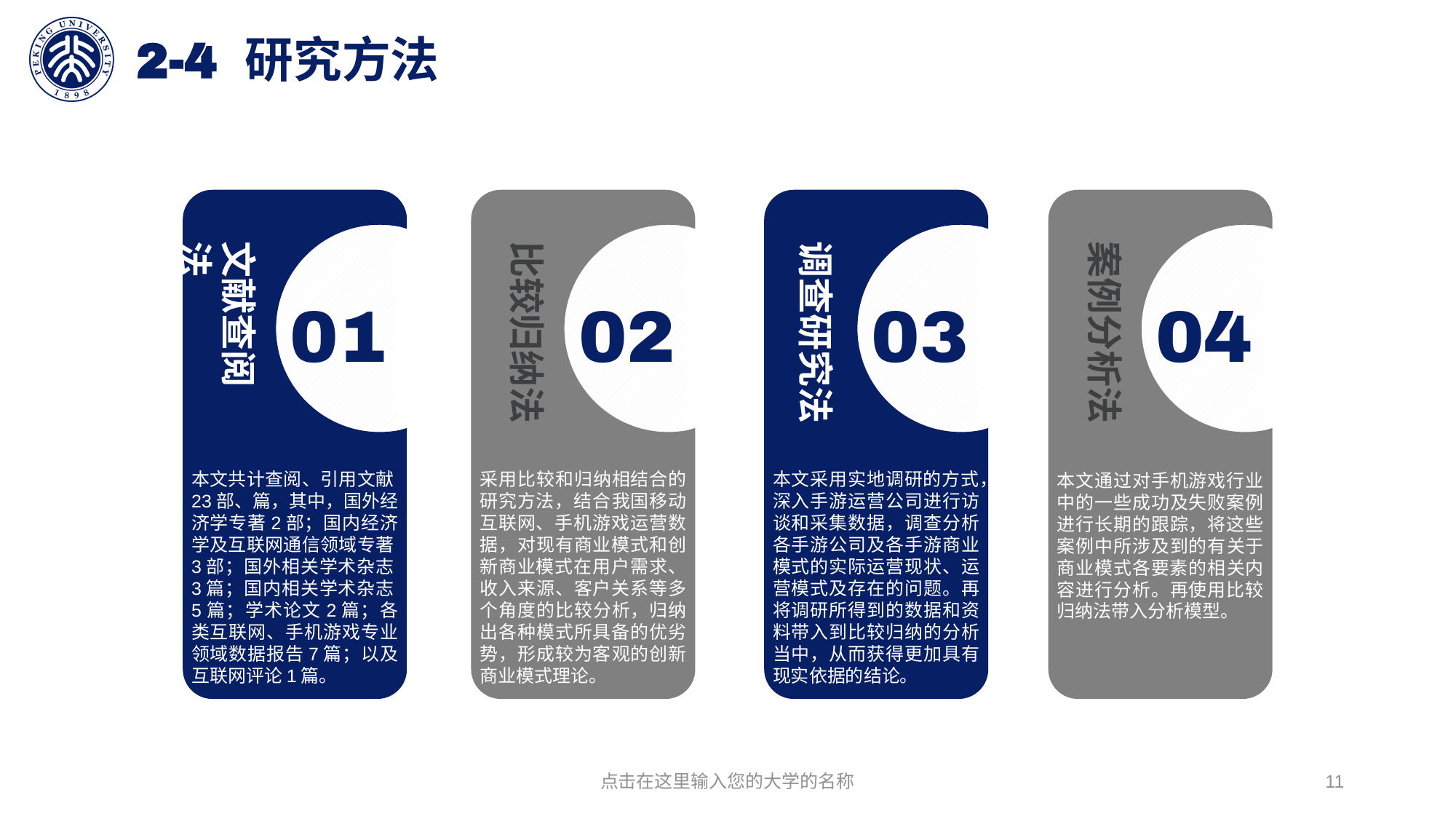

# 2-4 研究方法
本文共计查阅、引用文献23部、篇，其中，国外经济学专著2部；国内经济学及互联网通信领域专著3部；国外相关学术杂志3篇；国内相关学术杂志5篇；学术论文2篇；各类互联网、手机游戏专业领域数据报告7篇；以及互联网评论1篇。
文献查阅法
采用比较和归纳相结合的研究方法，结合我国移动互联网、手机游戏运营数据，对现有商业模式和创新商业模式在用户需求、收入来源、客户关系等多个角度的比较分析，归纳出各种模式所具备的优劣势，形成较为客观的创新商业模式理论。
比较归纳法
本文采用实地调研的方式，深入手游运营公司进行访谈和采集数据，调查分析各手游公司及各手游商业模式的实际运营现状、运营模式及存在的问题。再将调研所得到的数据和资料带入到比较归纳的分析当中，从而获得更加具有现实依据的结论。
调查研究法
本文通过对手机游戏行业中的一些成功及失败案例进行长期的跟踪，将这些案例中所涉及到的有关于商业模式各要素的相关内容进行分析。再使用比较归纳法带入分析模型。
案例分析法
01
02
03
04
点击在这里输入您的大学的名称
11